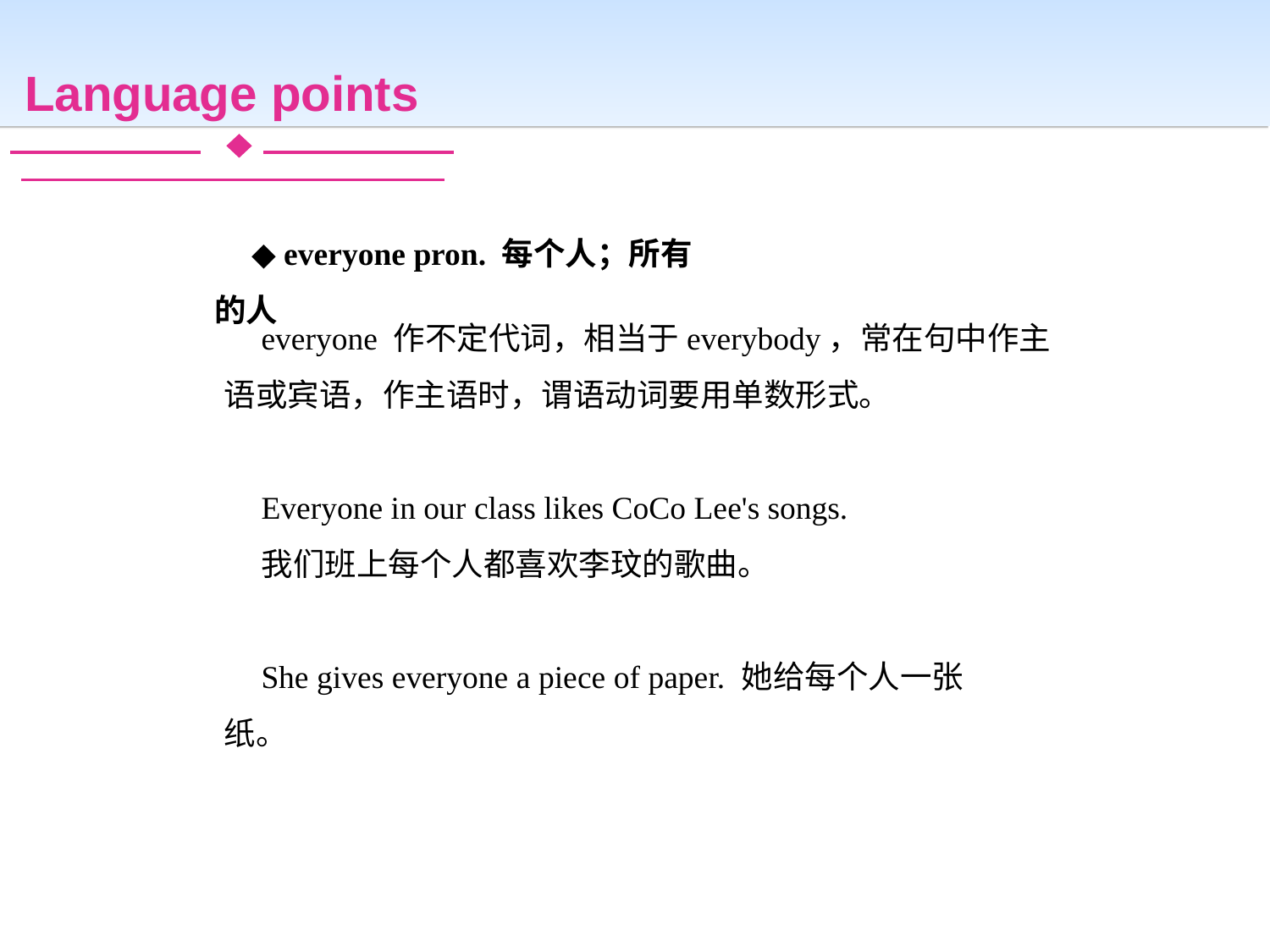

Language points

◆ everyone pron. 每个人；所有的人
everyone 作不定代词，相当于everybody，常在句中作主语或宾语，作主语时，谓语动词要用单数形式。
Everyone in our class likes CoCo Lee's songs.
我们班上每个人都喜欢李玟的歌曲。
She gives everyone a piece of paper. 她给每个人一张纸。